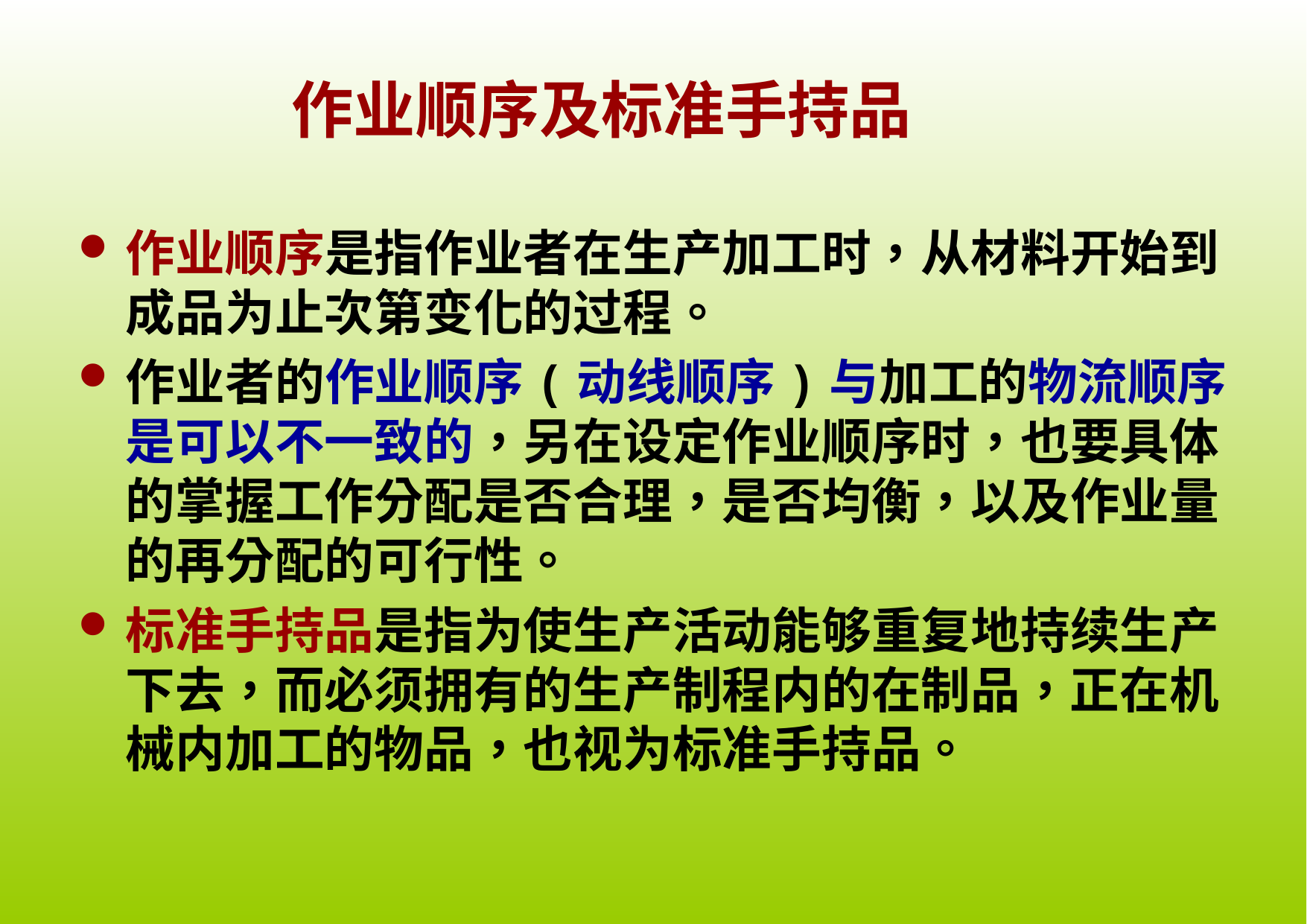

# 作业顺序及标准手持品
作业顺序是指作业者在生产加工时，从材料开始到成品为止次第变化的过程。
作业者的作业顺序(动线顺序)与加工的物流顺序是可以不一致的，另在设定作业顺序时，也要具体的掌握工作分配是否合理，是否均衡，以及作业量的再分配的可行性。
标准手持品是指为使生产活动能够重复地持续生产下去，而必须拥有的生产制程内的在制品，正在机械内加工的物品，也视为标准手持品。
7